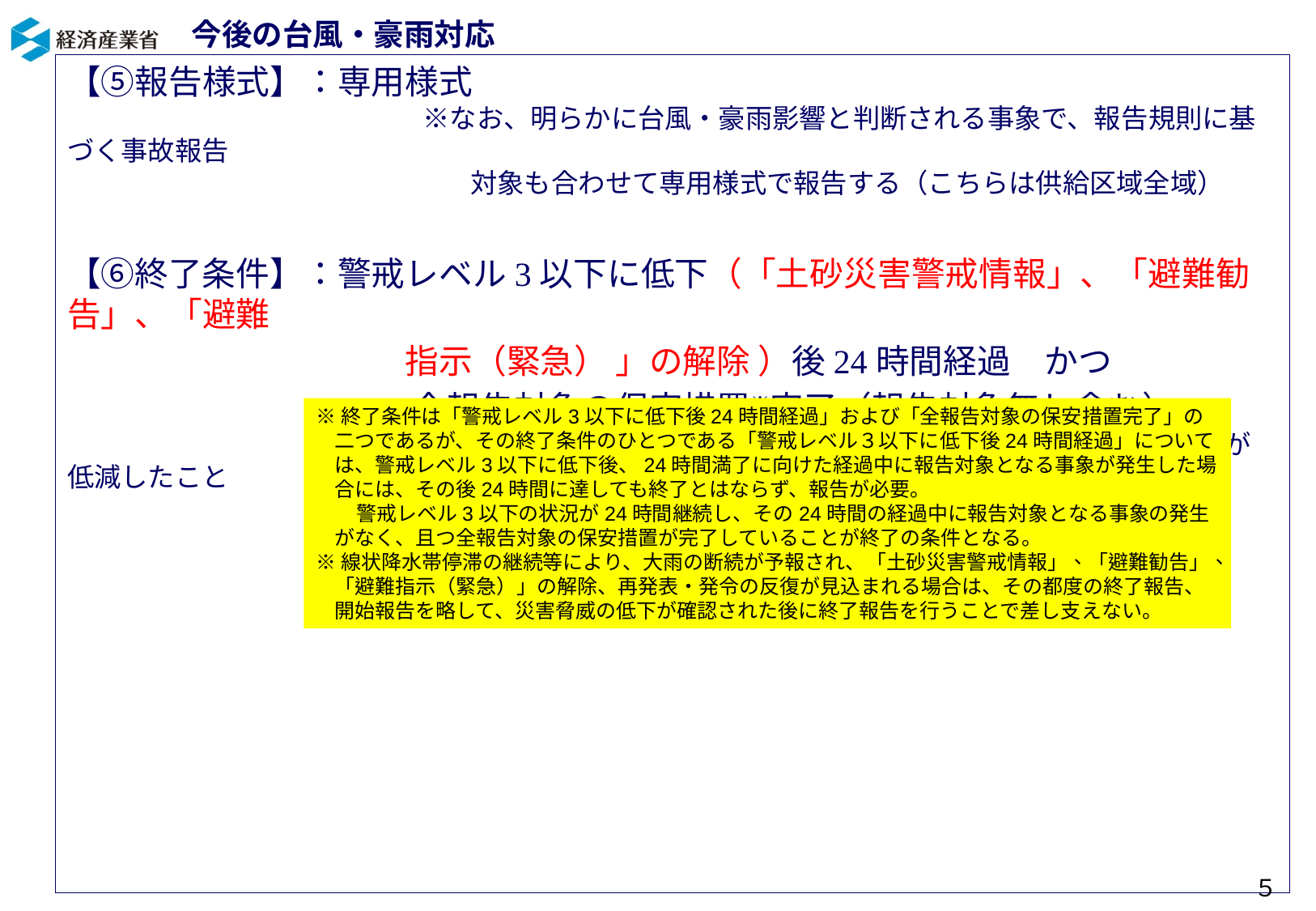

# 今後の台風・豪雨対応
【⑤報告様式】：専用様式
　　　　　　　　　　　　　 ※なお、明らかに台風・豪雨影響と判断される事象で、報告規則に基づく事故報告
　　　　　　　　　　　　　　　対象も合わせて専用様式で報告する（こちらは供給区域全域）

【⑥終了条件】：警戒レベル3以下に低下（「土砂災害警戒情報」、「避難勧告」、「避難
　　　　　　　　　　指示（緊急） 」の解除 ）後24時間経過　かつ
　　　　　　　　　　 全報告対象の保安措置※完了（報告対象無し含む）
　　　　　　　　　　　　　※レベル3以下になった場合は、緊急性を有する事象の発生リスクが低減したこと
　　　　　　　　　　　　　　から、報告頻度は保安措置を完了した時点とする

※終了条件は「警戒レベル3以下に低下後24時間経過」および「全報告対象の保安措置完了」の二つであるが、その終了条件のひとつである「警戒レベル３以下に低下後24時間経過」については、警戒レベル3以下に低下後、24時間満了に向けた経過中に報告対象となる事象が発生した場合には、その後24時間に達しても終了とはならず、報告が必要。
　　警戒レベル3以下の状況が24時間継続し、その24時間の経過中に報告対象となる事象の発生がなく、且つ全報告対象の保安措置が完了していることが終了の条件となる。
※線状降水帯停滞の継続等により、大雨の断続が予報され、「土砂災害警戒情報」、「避難勧告」、「避難指示（緊急）」の解除、再発表・発令の反復が見込まれる場合は、その都度の終了報告、開始報告を略して、災害脅威の低下が確認された後に終了報告を行うことで差し支えない。
５